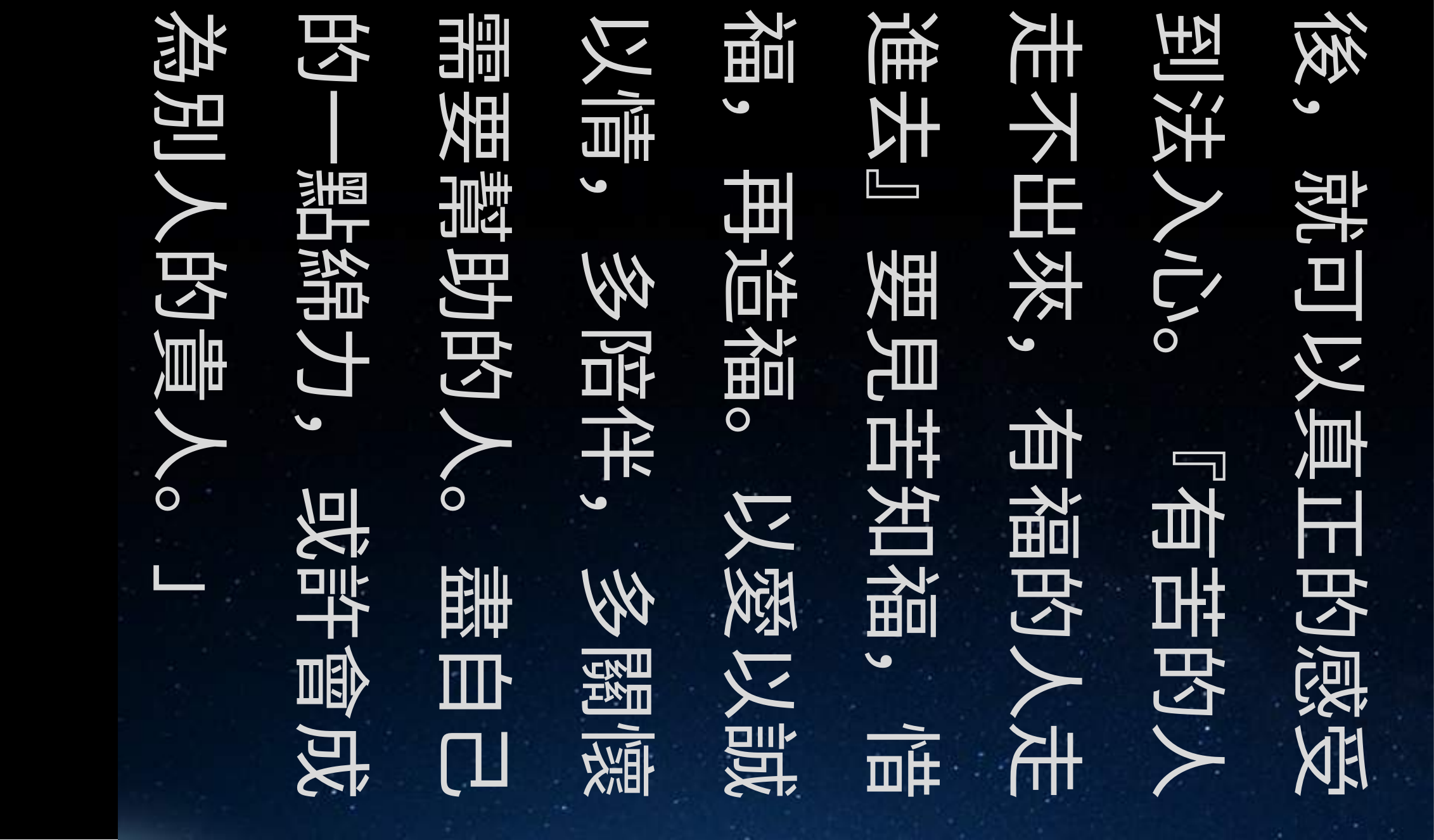

後，就可以真正的感受到法入心。『有苦的人走不出來，有福的人走進去』要見苦知福，惜福，再造福。以愛以誠以情，多陪伴，多關懷需要幫助的人。盡自己的一點綿力，或許會成為別人的貴人。」